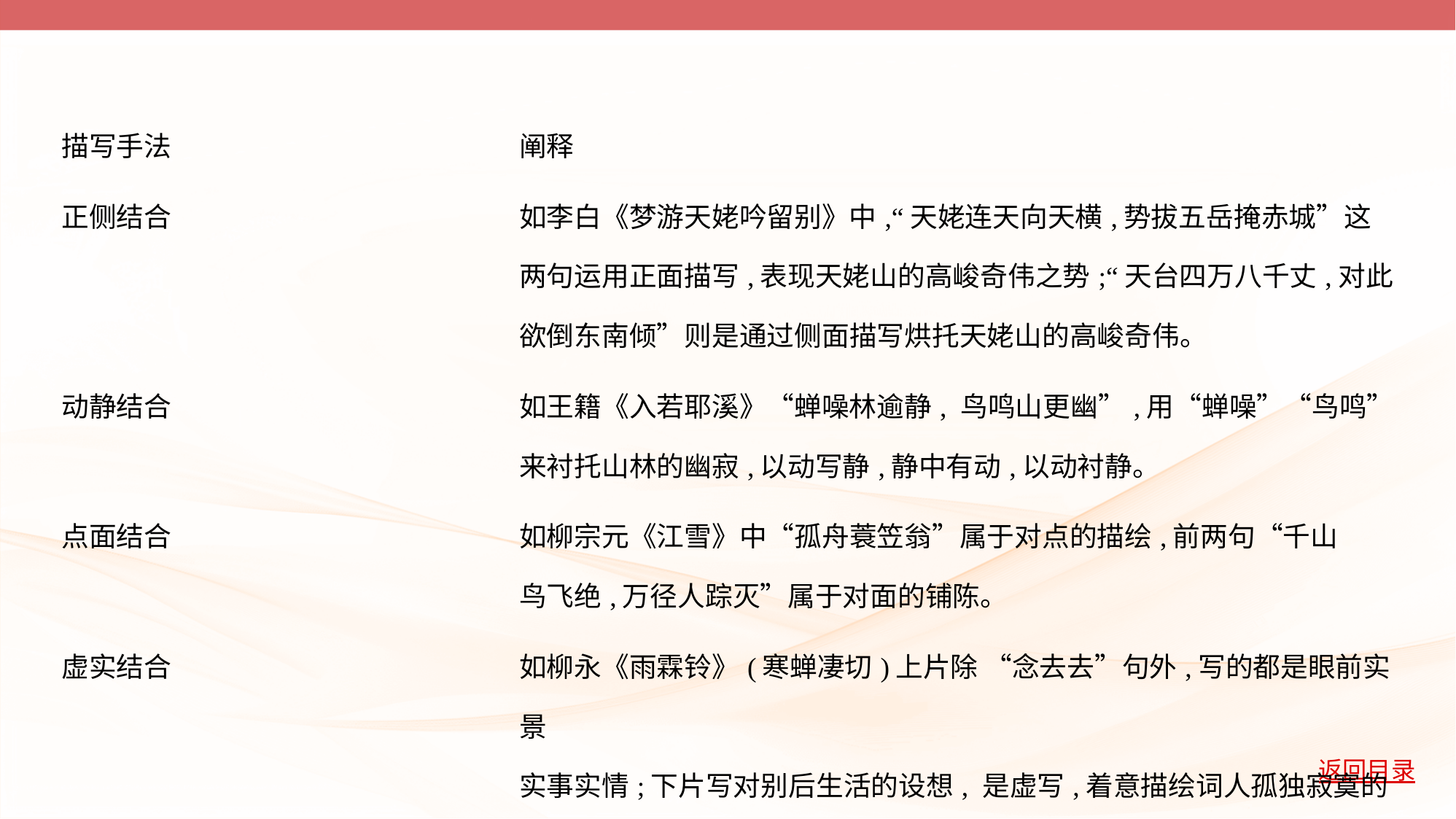

| 描写手法 | 阐释 |
| --- | --- |
| 正侧结合 | 如李白《梦游天姥吟留别》中,“天姥连天向天横,势拔五岳掩赤城”这 两句运用正面描写,表现天姥山的高峻奇伟之势;“天台四万八千丈,对此 欲倒东南倾”则是通过侧面描写烘托天姥山的高峻奇伟。 |
| 动静结合 | 如王籍《入若耶溪》“蝉噪林逾静, 鸟鸣山更幽”,用“蝉噪”“鸟鸣” 来衬托山林的幽寂,以动写静,静中有动,以动衬静。 |
| 点面结合 | 如柳宗元《江雪》中“孤舟蓑笠翁”属于对点的描绘,前两句“千山 鸟飞绝,万径人踪灭”属于对面的铺陈。 |
| 虚实结合 | 如柳永《雨霖铃》(寒蝉凄切)上片除 “念去去”句外,写的都是眼前实景 实事实情;下片写对别后生活的设想, 是虚写,着意描绘词人孤独寂寞的心 情。虚实结合,抒发了离别时的依依不舍之情。 |